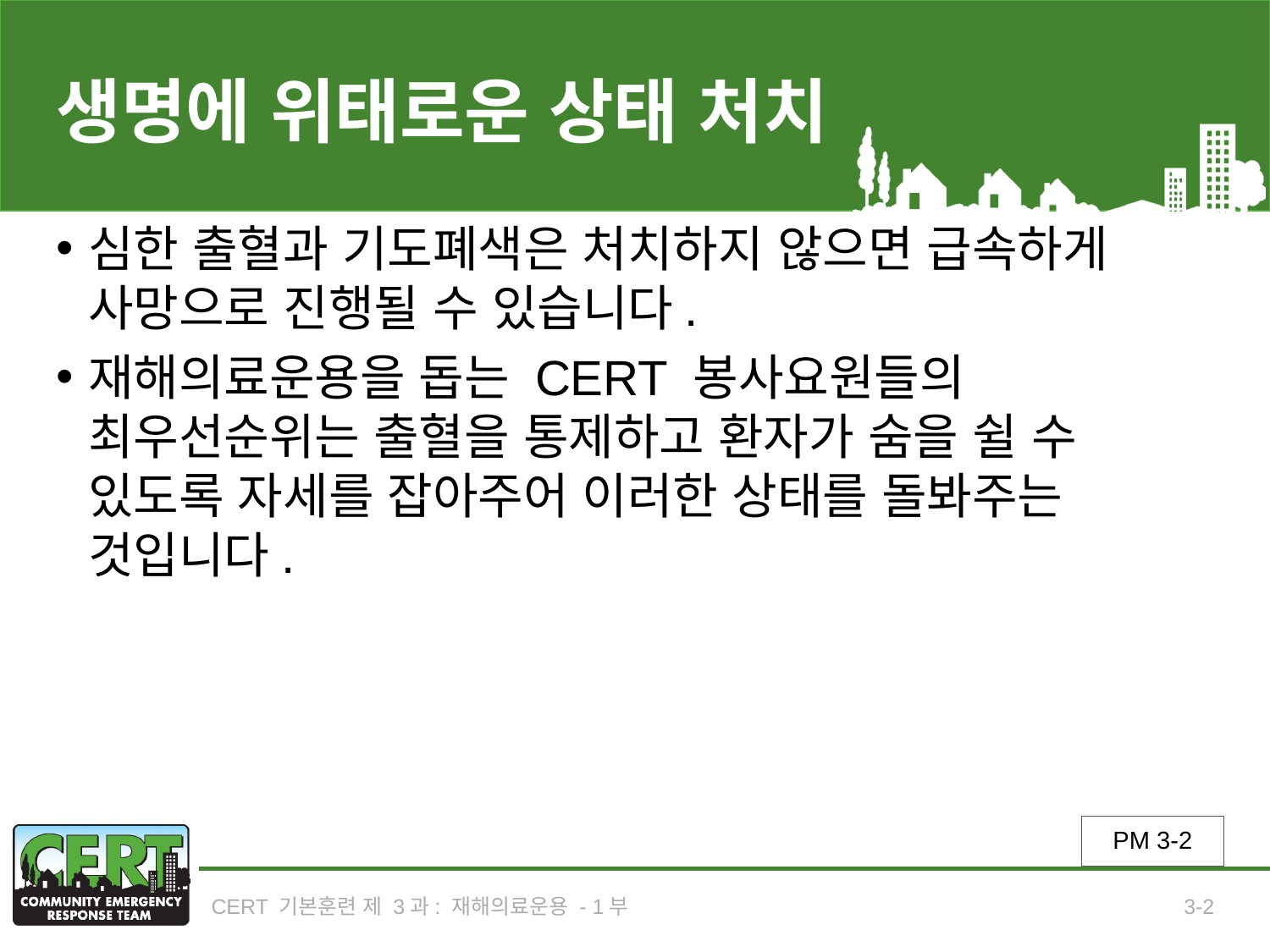

# 생명에 위태로운 상태 처치
심한 출혈과 기도폐색은 처치하지 않으면 급속하게 사망으로 진행될 수 있습니다.
재해의료운용을 돕는 CERT 봉사요원들의 최우선순위는 출혈을 통제하고 환자가 숨을 쉴 수 있도록 자세를 잡아주어 이러한 상태를 돌봐주는 것입니다.
PM 3-2
CERT 기본훈련 제 3과: 재해의료운용 - 1부
3-2